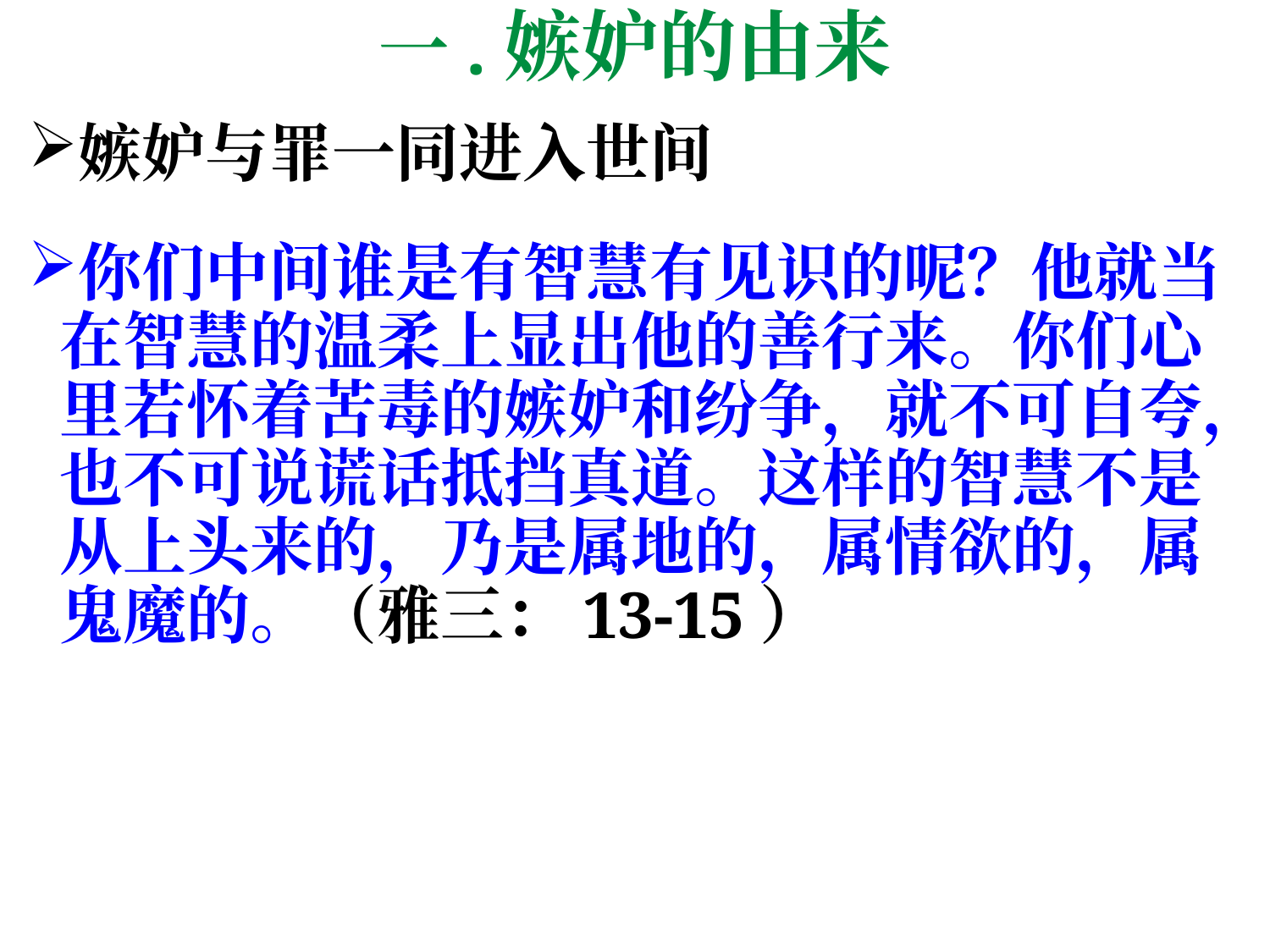

# 一.嫉妒的由来
嫉妒与罪一同进入世间

你们中间谁是有智慧有见识的呢？他就当在智慧的温柔上显出他的善行来。你们心里若怀着苦毒的嫉妒和纷争，就不可自夸，也不可说谎话抵挡真道。这样的智慧不是从上头来的，乃是属地的，属情欲的，属鬼魔的。（雅三：13-15）